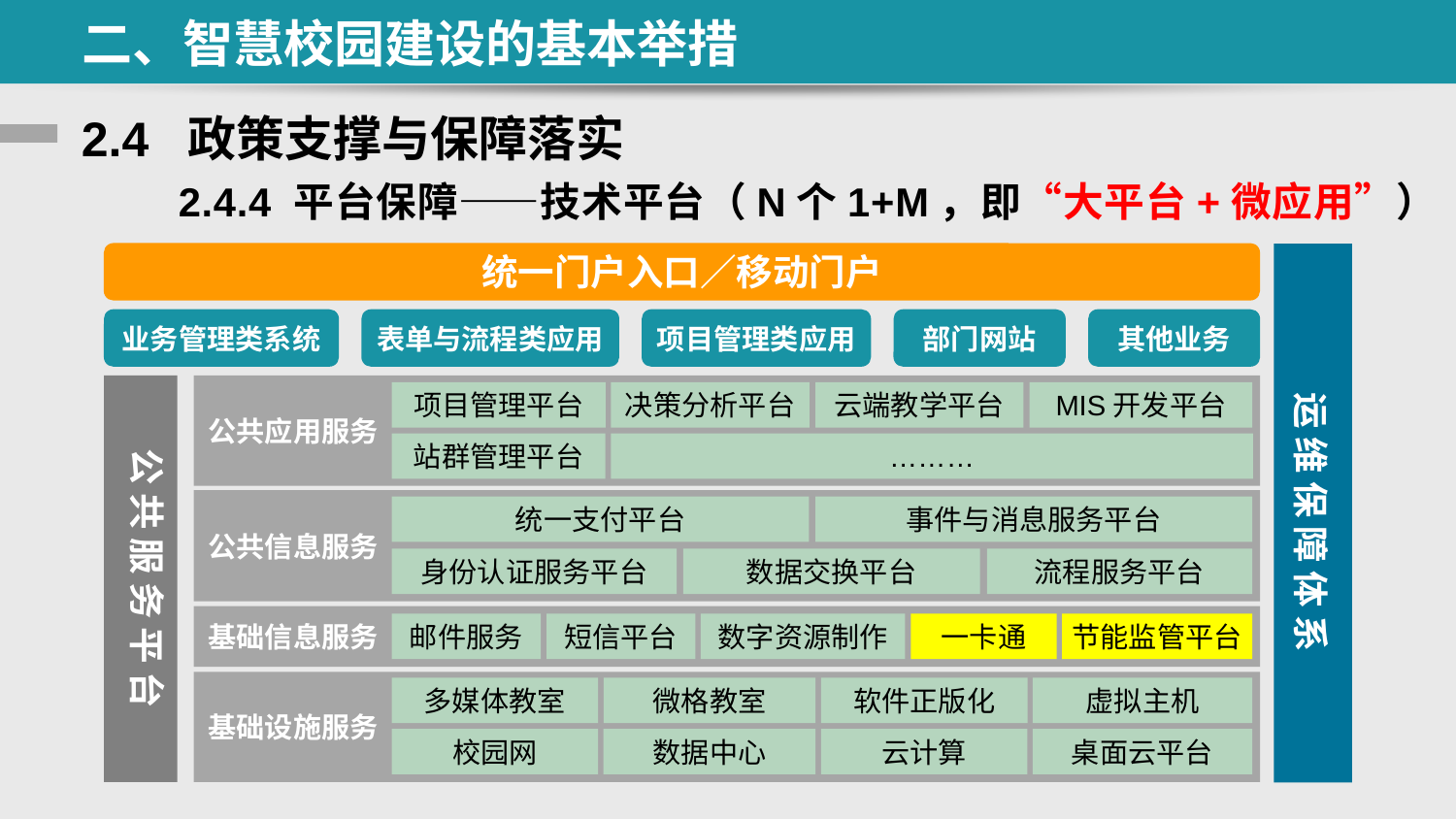

二、智慧校园建设的基本举措
# 2.4  政策支撑与保障落实

2.4.4 平台保障——技术平台（N个1+M，即“大平台+微应用”）
统一门户入口／移动门户
 运 维 保 障 体 系
业务管理类系统
表单与流程类应用
项目管理类应用
部门网站
其他业务
公 共 服 务 平 台
公共应用服务
项目管理平台
决策分析平台
云端教学平台
MIS开发平台
站群管理平台
………
公共信息服务
统一支付平台
事件与消息服务平台
身份认证服务平台
数据交换平台
流程服务平台
基础信息服务
邮件服务
短信平台
数字资源制作
一卡通
节能监管平台
基础设施服务
多媒体教室
微格教室
软件正版化
虚拟主机
校园网
桌面云平台
数据中心
云计算